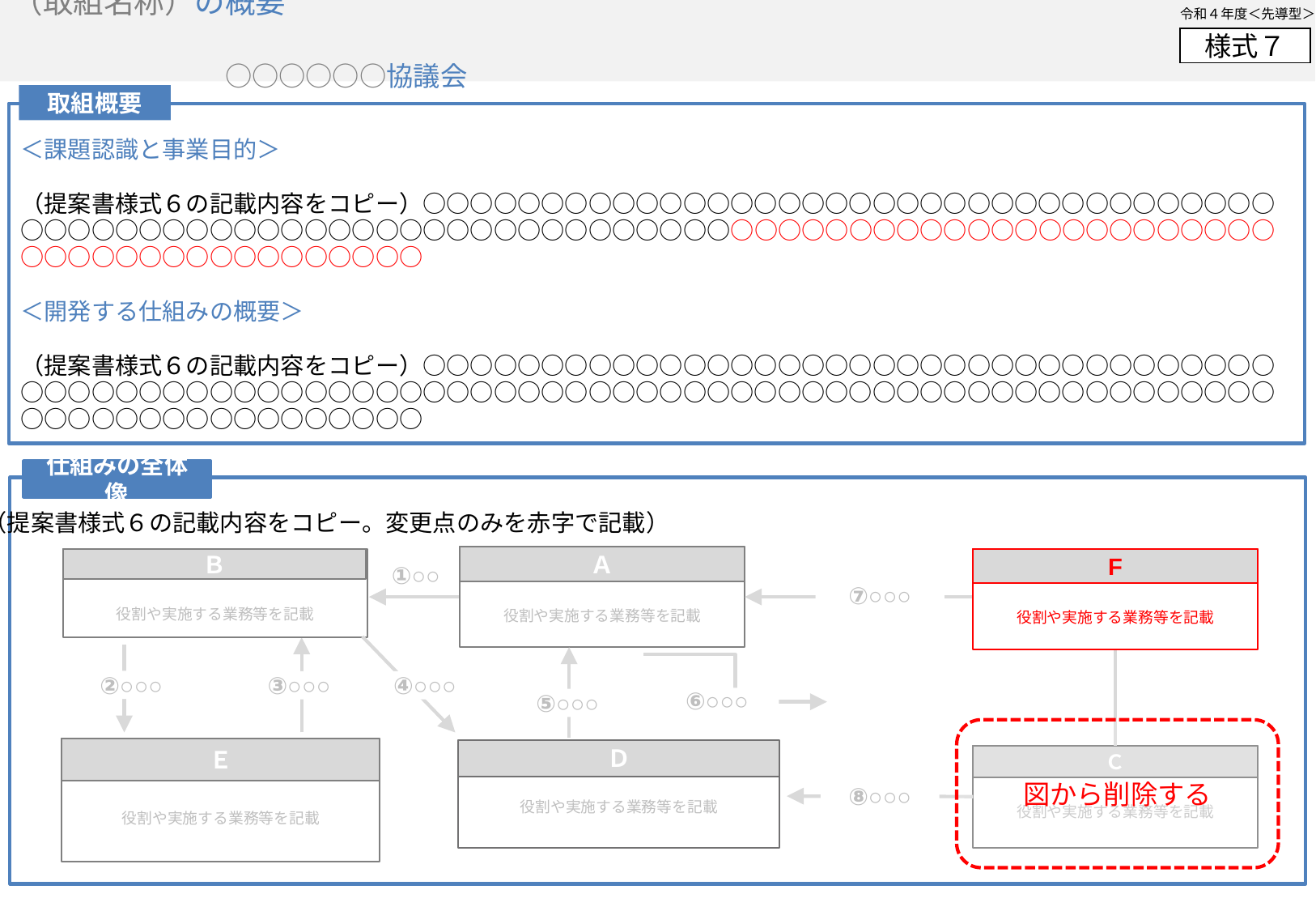

# （取組名称）の概要 　　　　　　　　　　　　　　　　　　　　　　　　　　　　　　　　　　　　　　　　　　　　○○○○○○協議会
取組概要

＜課題認識と事業目的＞

（提案書様式６の記載内容をコピー）○○○○○○○○○○○○○○○○○○○○○○○○○○○○○○○○○○○○○○○○○○○○○○○○○○○○○○○○○○○○○○○○○○○○○○○○○○○○○○○○○○○○○○○○○○○○○○○○○○○○○○○○○○

＜開発する仕組みの概要＞

（提案書様式６の記載内容をコピー）○○○○○○○○○○○○○○○○○○○○○○○○○○○○○○○○○○○○○○○○○○○○○○○○○○○○○○○○○○○○○○○○○○○○○○○○○○○○○○○○○○○○○○○○○○○○○○○○○○○○○○○○○○

基本的には提案書様式６と同内容としてください。
提案時の内容から変更があった部分についてのみ
赤字で記載し、スライド欄外に理由を記載。
例えば、提案時にはなかった「F」を追加した場合、
赤色で追記し、スライド欄外に理由を記載。
仕組みの全体像

（提案書様式６の記載内容をコピー。変更点のみを赤字で記載）
Ａ

役割や実施する業務等を記載
役割や実施する業務等を記載
Ｂ
F

役割や実施する業務等を記載
Fを追加した理由を記載
①○○
⑦○○○
②○○○
④○○○
③○○○
例えば、提案時にあった「C」を削除した場合、
スライドから「C」を削除し、スライド欄外に削除した事実とその理由を赤色で記載。
⑥○○○
⑤○○○
図から削除する
Ｅ

役割や実施する業務等を記載

Ｄ

役割や実施する業務等を記載

Ｃ

役割や実施する業務等を記載
⑧○○○
Cを削除した理由を記載